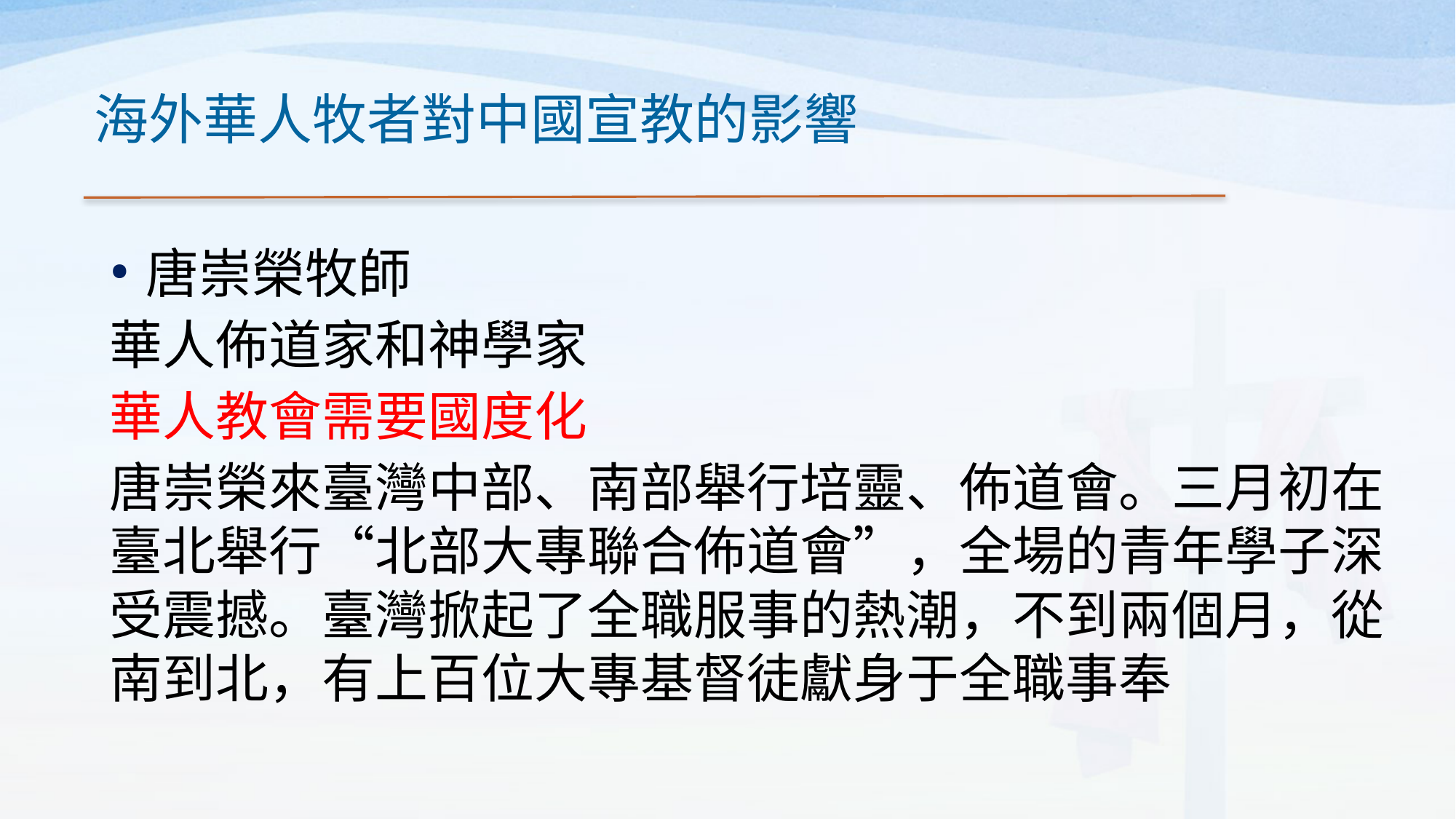

海外華人牧者對中國宣教的影響

唐崇榮牧師
華人佈道家和神學家
華人教會需要國度化
唐崇榮來臺灣中部、南部舉行培靈、佈道會。三月初在臺北舉行“北部大專聯合佈道會”，全場的青年學子深受震撼。臺灣掀起了全職服事的熱潮，不到兩個月，從南到北，有上百位大專基督徒獻身于全職事奉